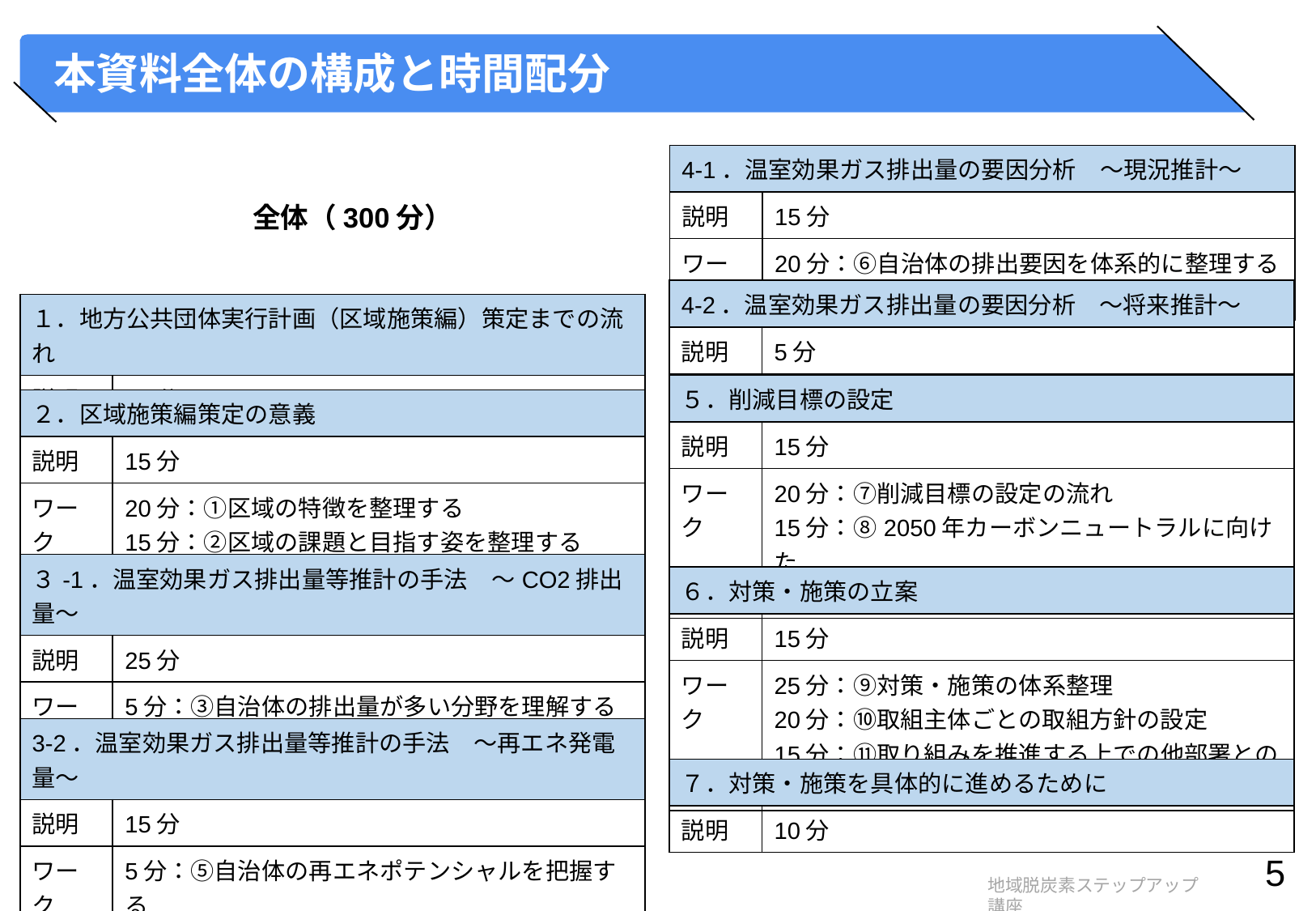

# 本資料全体の構成と時間配分
| 4-1．温室効果ガス排出量の要因分析　～現況推計～ |  |
| --- | --- |
| 説明 | 15分 |
| ワーク | 20分：⑥自治体の排出要因を体系的に整理する |
全体（300分）
| 4-2．温室効果ガス排出量の要因分析　～将来推計～ |  |
| --- | --- |
| 説明 | 5分 |
| １．地方公共団体実行計画（区域施策編）策定までの流れ |  |
| --- | --- |
| 説明 | 10分 |
| ５．削減目標の設定 |  |
| --- | --- |
| 説明 | 15分 |
| ワーク | 20分：⑦削減目標の設定の流れ 15分：⑧2050年カーボンニュートラルに向けた 　　　　　　 総量削減目標 |
| ２．区域施策編策定の意義 |  |
| --- | --- |
| 説明 | 15分 |
| ワーク | 20分：①区域の特徴を整理する 15分：②区域の課題と目指す姿を整理する |
| ３-1．温室効果ガス排出量等推計の手法　～CO2排出量～ |  |
| --- | --- |
| 説明 | 25分 |
| ワーク | 5分：③自治体の排出量が多い分野を理解する 15分：④自治体の排出量が多い分野を分析する |
| ６．対策・施策の立案 |  |
| --- | --- |
| 説明 | 15分 |
| ワーク | 25分：⑨対策・施策の体系整理 20分：⑩取組主体ごとの取組方針の設定 15分：⑪取り組みを推進する上での他部署との連携 |
| 3-2．温室効果ガス排出量等推計の手法　～再エネ発電量～ |  |
| --- | --- |
| 説明 | 15分 |
| ワーク | 5分：⑤自治体の再エネポテンシャルを把握する |
| ７．対策・施策を具体的に進めるために |  |
| --- | --- |
| 説明 | 10分 |